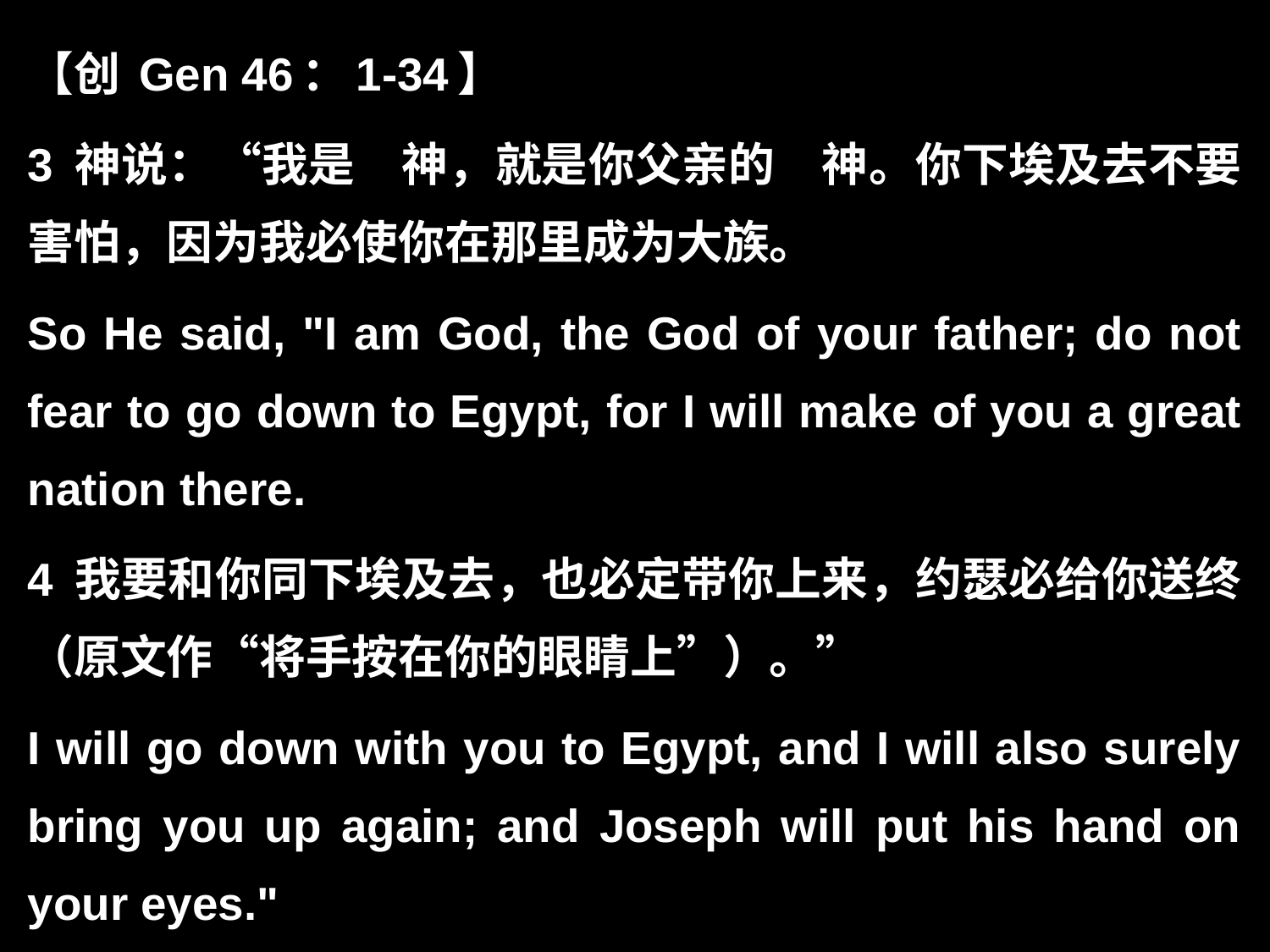

【创 Gen 46：1-34】
3 神说：“我是　神，就是你父亲的　神。你下埃及去不要害怕，因为我必使你在那里成为大族。
So He said, "I am God, the God of your father; do not fear to go down to Egypt, for I will make of you a great nation there.
4 我要和你同下埃及去，也必定带你上来，约瑟必给你送终（原文作“将手按在你的眼睛上”）。”
I will go down with you to Egypt, and I will also surely bring you up again; and Joseph will put his hand on your eyes."